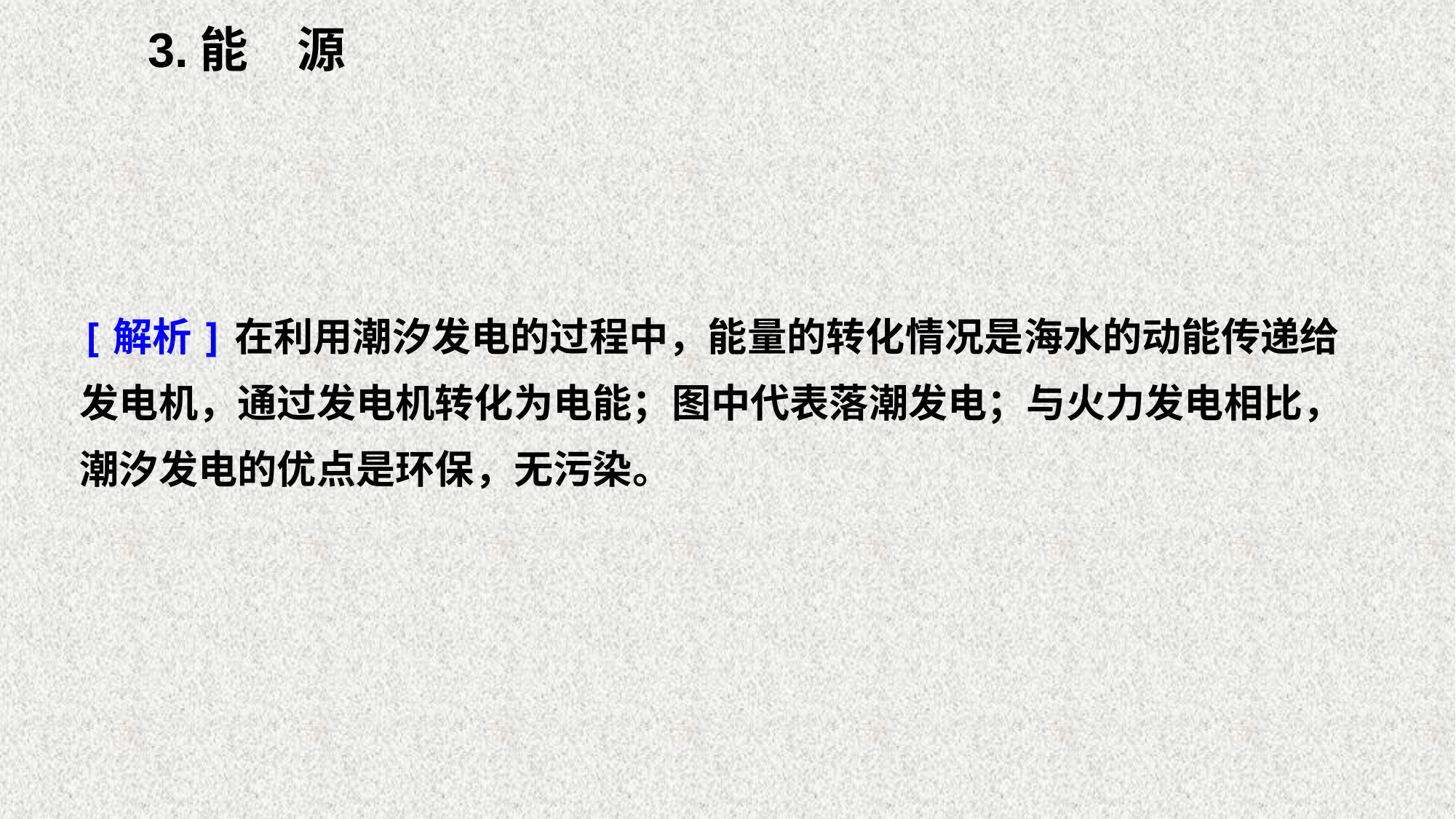

3.能　源
[解析]在利用潮汐发电的过程中，能量的转化情况是海水的动能传递给发电机，通过发电机转化为电能；图中代表落潮发电；与火力发电相比，潮汐发电的优点是环保，无污染。